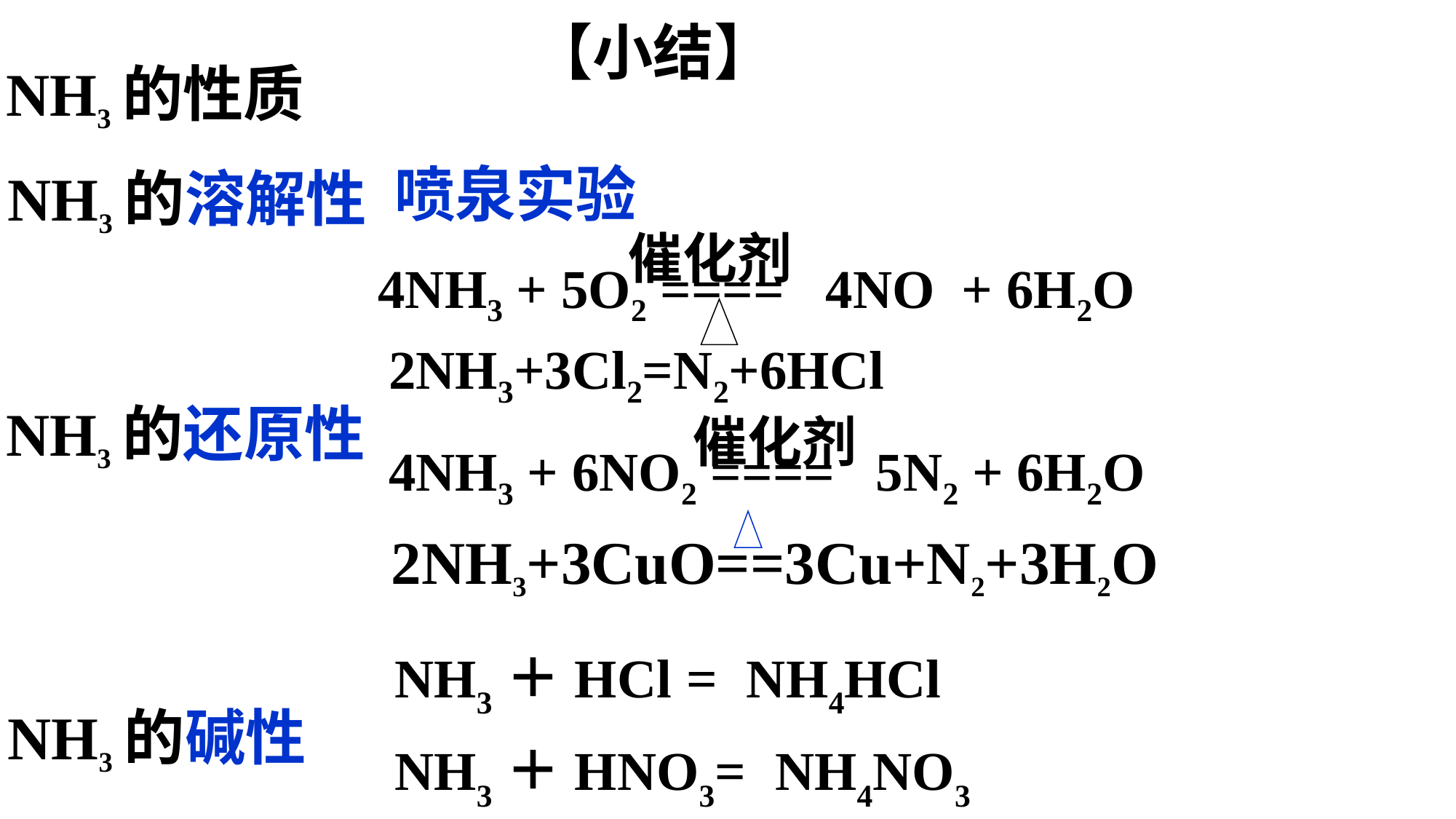

【小结】
NH3的性质
喷泉实验
NH3的溶解性
催化剂
4NH3 + 5O2 ====   4NO  + 6H2O

2NH3+3Cl2=N2+6HCl
NH3的还原性
催化剂
4NH3 + 6NO2 ====   5N2 + 6H2O

2NH3+3CuO==3Cu+N2+3H2O
NH3＋HCl =  NH4HCl
NH3的碱性
NH3＋HNO3=  NH4NO3